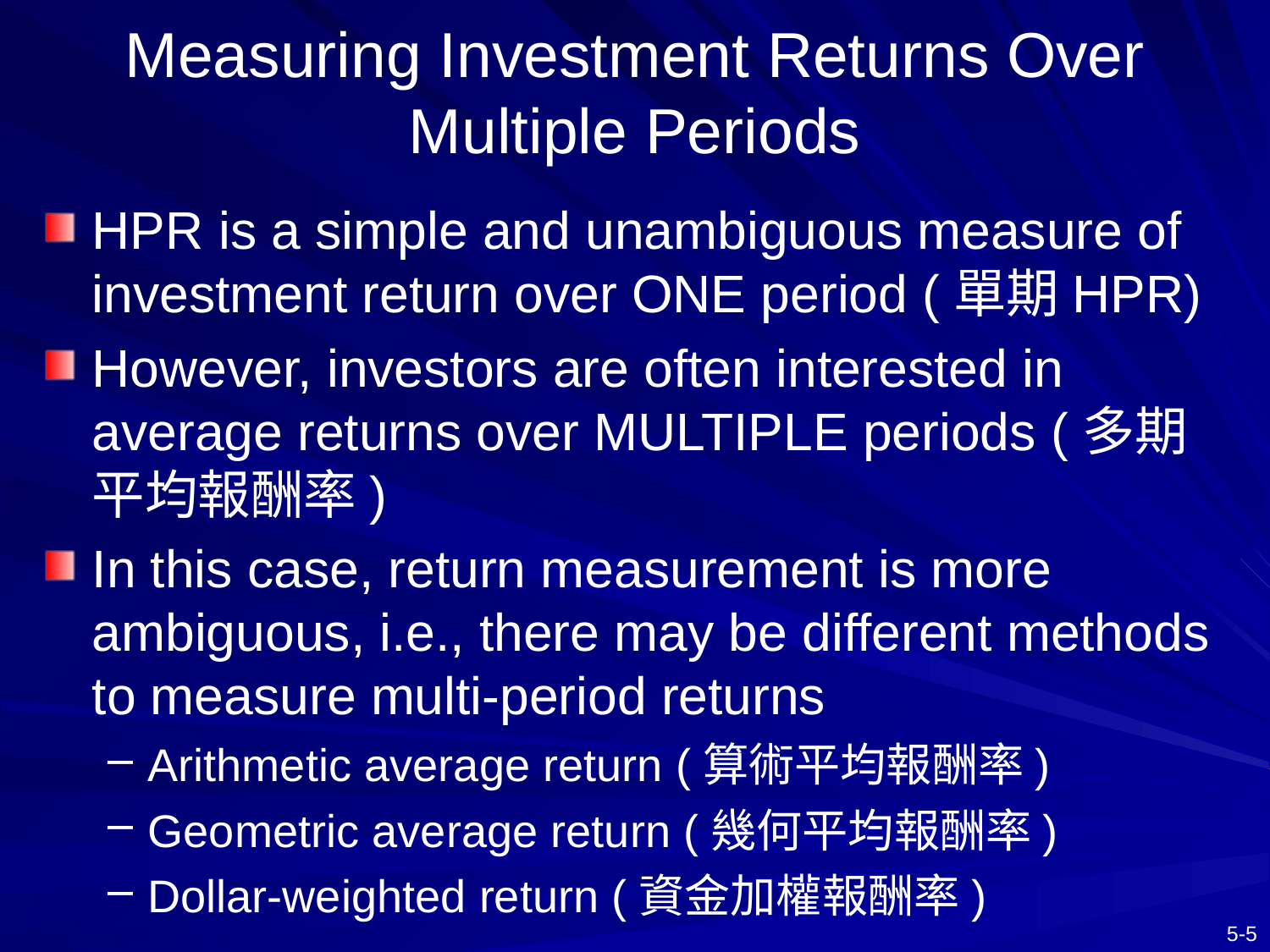

# Measuring Investment Returns Over Multiple Periods
HPR is a simple and unambiguous measure of investment return over ONE period (單期HPR)
However, investors are often interested in average returns over MULTIPLE periods (多期平均報酬率)
In this case, return measurement is more ambiguous, i.e., there may be different methods to measure multi-period returns
Arithmetic average return (算術平均報酬率)
Geometric average return (幾何平均報酬率)
Dollar-weighted return (資金加權報酬率)